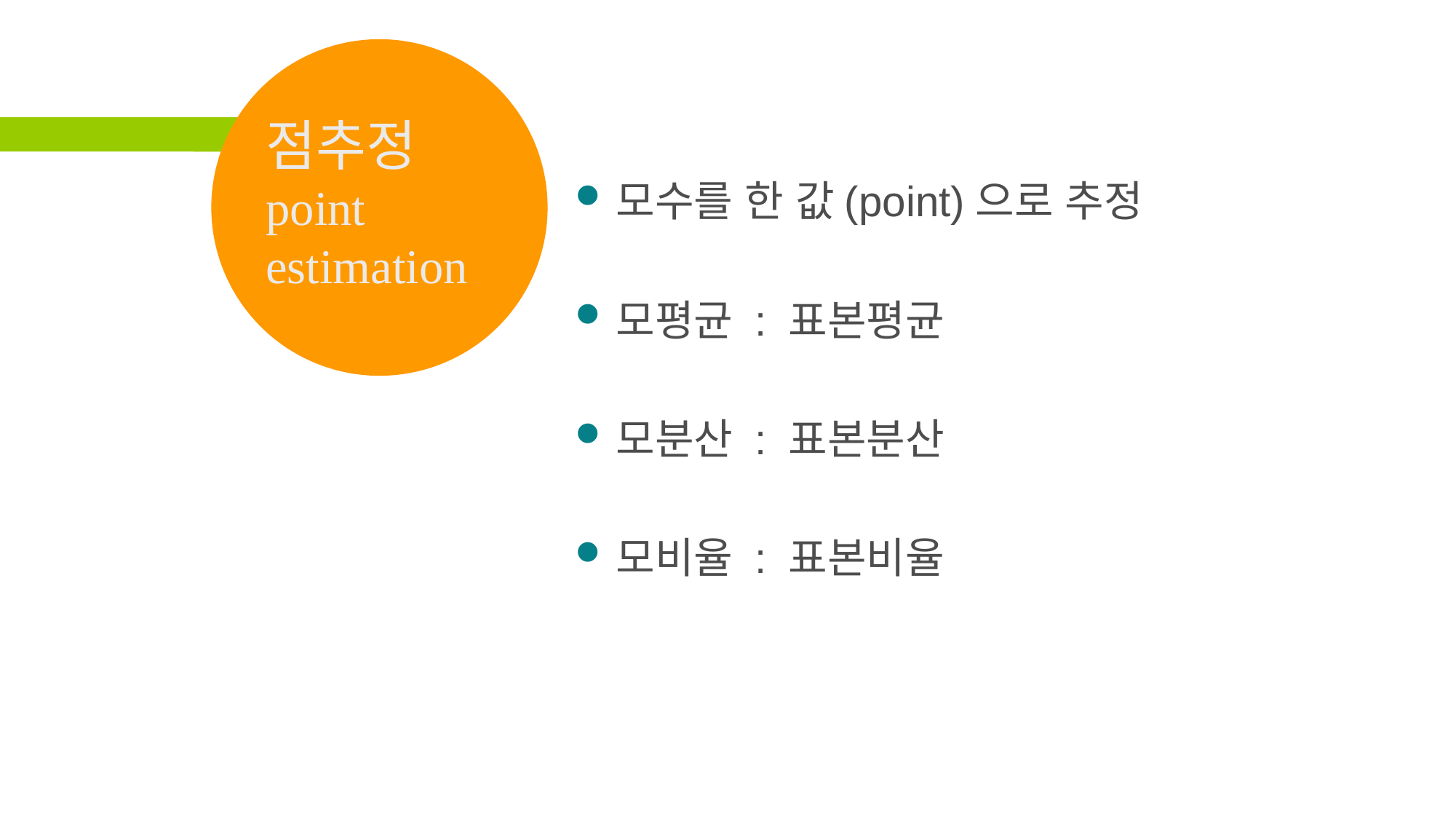

# 점추정 point estimation
모수를 한 값(point)으로 추정

모평균 : 표본평균

모분산 : 표본분산

모비율 : 표본비율